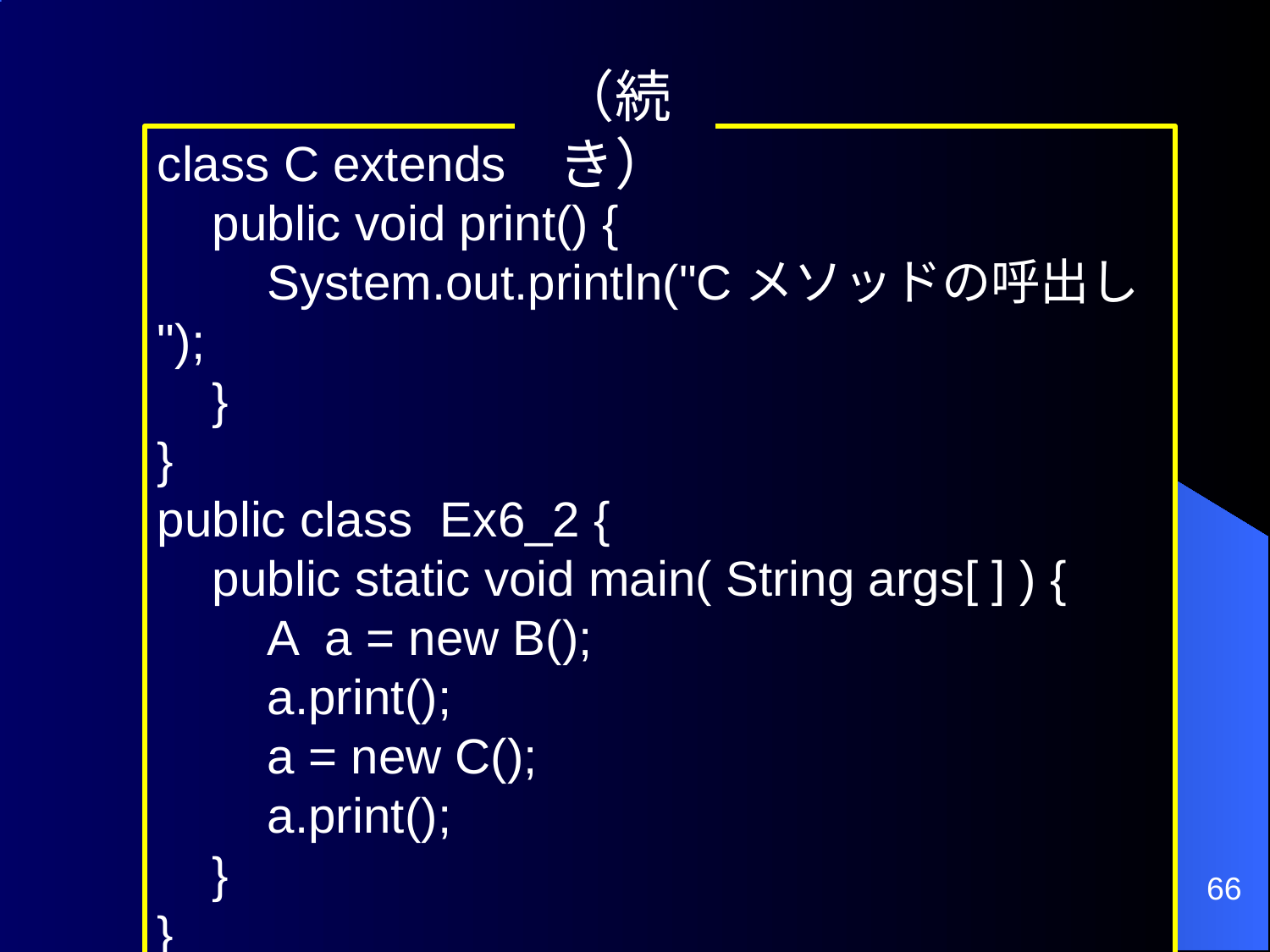

（続き）
class C extends  A {
    public void print() {
        System.out.println("Cメソッドの呼出し");
    }
}
public class  Ex6_2 {
    public static void main( String args[ ] ) {
        A  a = new B();
        a.print();
        a = new C();
        a.print();
    }
}
66